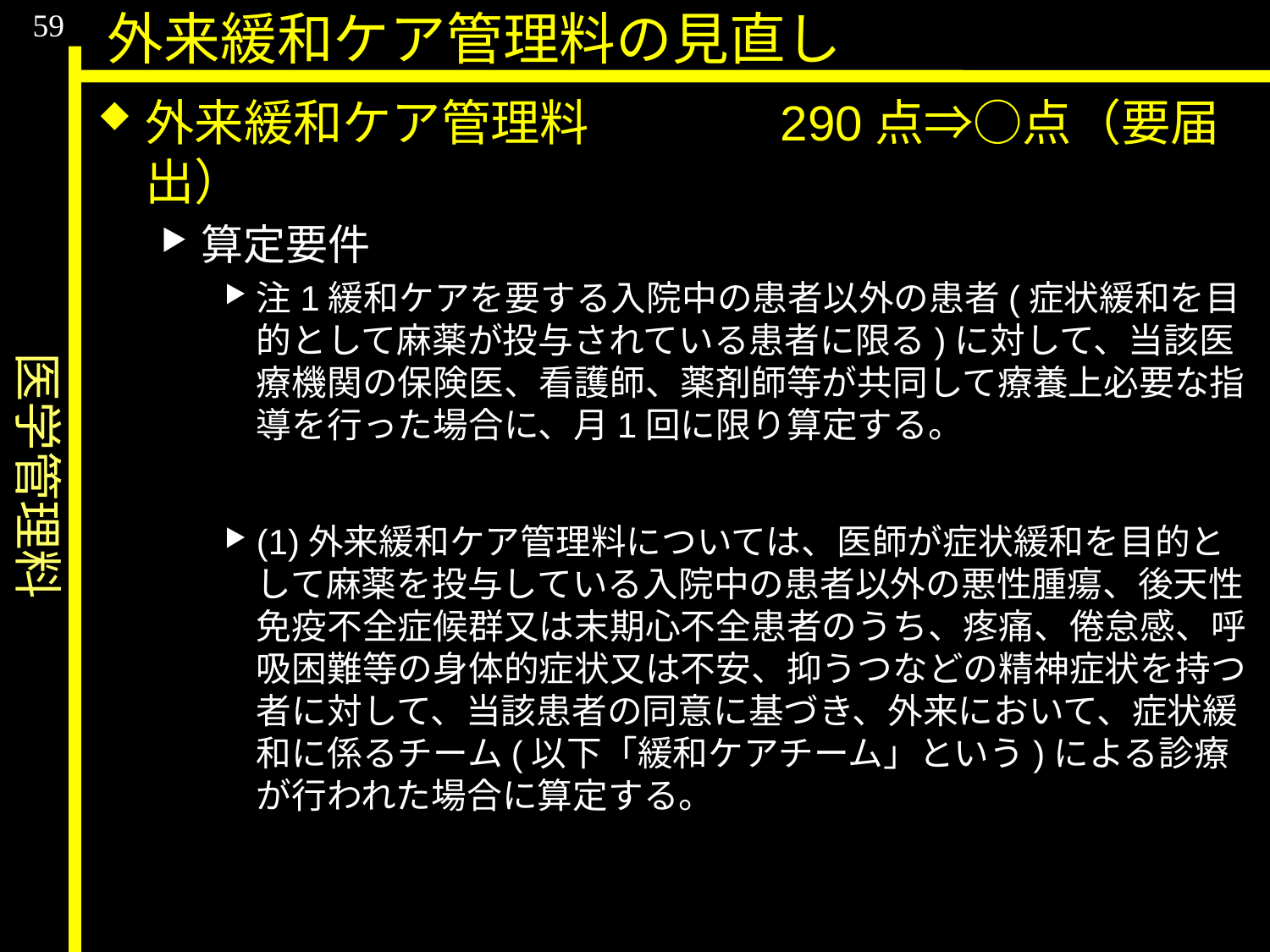

医学管理料
59
外来緩和ケア管理料の見直し

外来緩和ケア管理料		290点⇒○点（要届出）
算定要件
注1緩和ケアを要する入院中の患者以外の患者(症状緩和を目的として麻薬が投与されている患者に限る)に対して、当該医療機関の保険医、看護師、薬剤師等が共同して療養上必要な指導を行った場合に、月1回に限り算定する。

(1)外来緩和ケア管理料については、医師が症状緩和を目的として麻薬を投与している入院中の患者以外の悪性腫瘍、後天性免疫不全症候群又は末期心不全患者のうち、疼痛、倦怠感、呼吸困難等の身体的症状又は不安、抑うつなどの精神症状を持つ者に対して、当該患者の同意に基づき、外来において、症状緩和に係るチーム(以下「緩和ケアチーム」という)による診療が行われた場合に算定する。